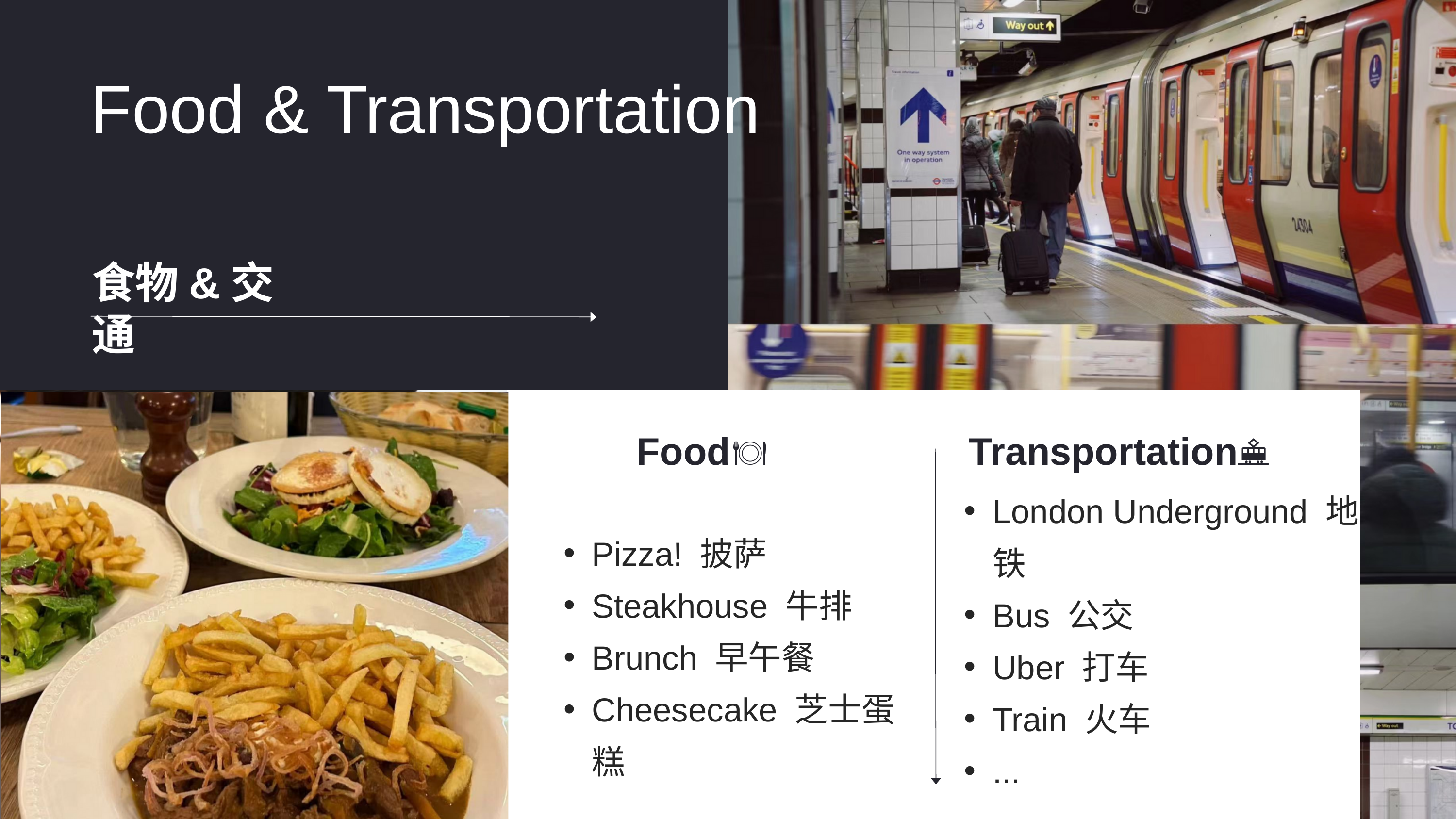

Food & Transportation
食物&交通

Food🍽️
Transportation🚋
London Underground 地铁
Bus 公交
Uber 打车
Train 火车
...
Pizza! 披萨
Steakhouse 牛排
Brunch 早午餐
Cheesecake 芝士蛋糕